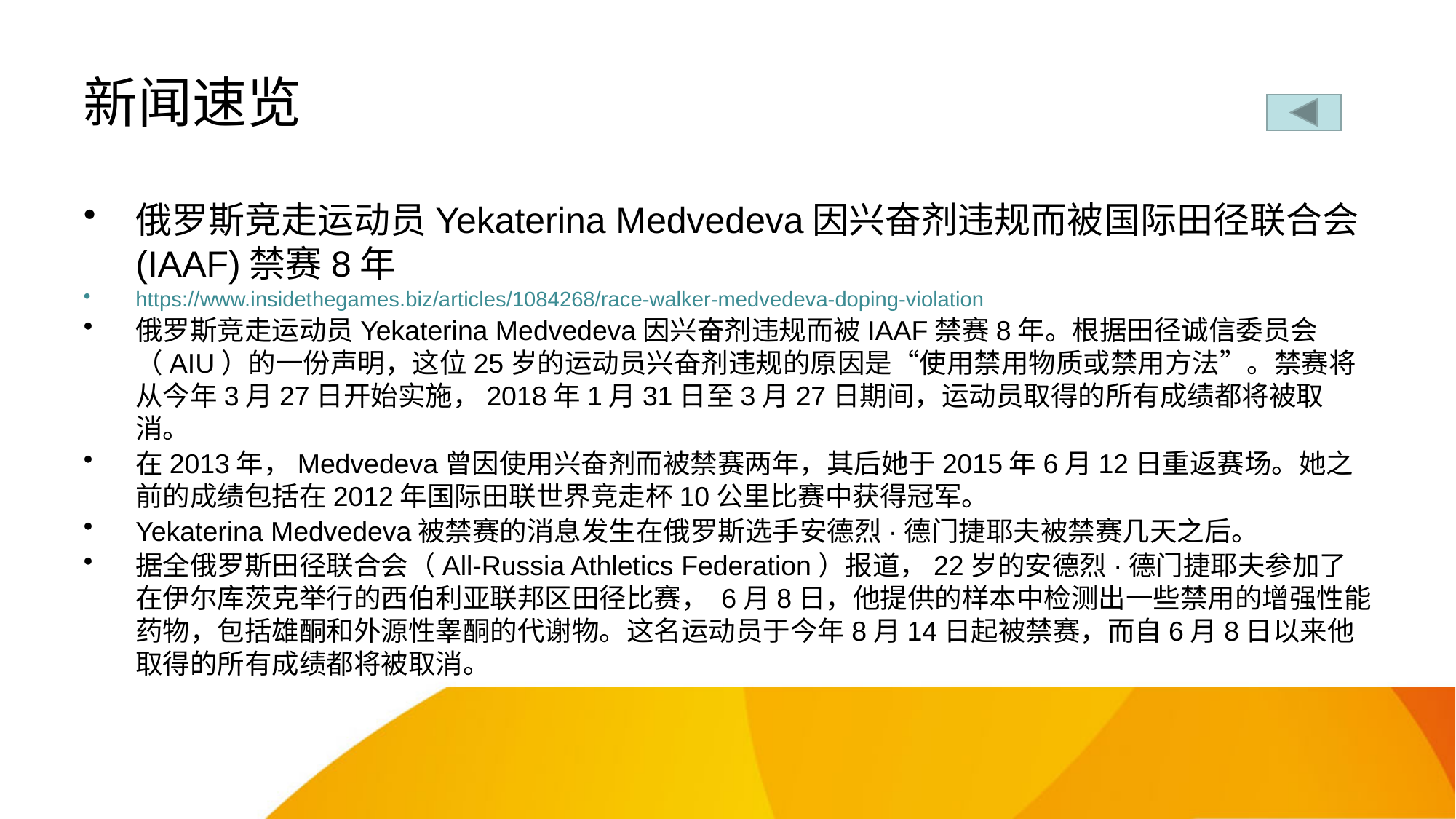

# 新闻速览

俄罗斯竞走运动员Yekaterina Medvedeva因兴奋剂违规而被国际田径联合会(IAAF)禁赛8年
https://www.insidethegames.biz/articles/1084268/race-walker-medvedeva-doping-violation
俄罗斯竞走运动员Yekaterina Medvedeva因兴奋剂违规而被IAAF禁赛8年。根据田径诚信委员会（AIU）的一份声明，这位25岁的运动员兴奋剂违规的原因是“使用禁用物质或禁用方法”。禁赛将从今年3月27日开始实施，2018年1月31日至3月27日期间，运动员取得的所有成绩都将被取消。
在2013年，Medvedeva曾因使用兴奋剂而被禁赛两年，其后她于2015年6月12日重返赛场。她之前的成绩包括在2012年国际田联世界竞走杯10公里比赛中获得冠军。
Yekaterina Medvedeva被禁赛的消息发生在俄罗斯选手安德烈·德门捷耶夫被禁赛几天之后。
据全俄罗斯田径联合会（All-Russia Athletics Federation）报道，22岁的安德烈·德门捷耶夫参加了在伊尔库茨克举行的西伯利亚联邦区田径比赛， 6月8日，他提供的样本中检测出一些禁用的增强性能药物，包括雄酮和外源性睾酮的代谢物。这名运动员于今年8月14日起被禁赛，而自6月8日以来他取得的所有成绩都将被取消。